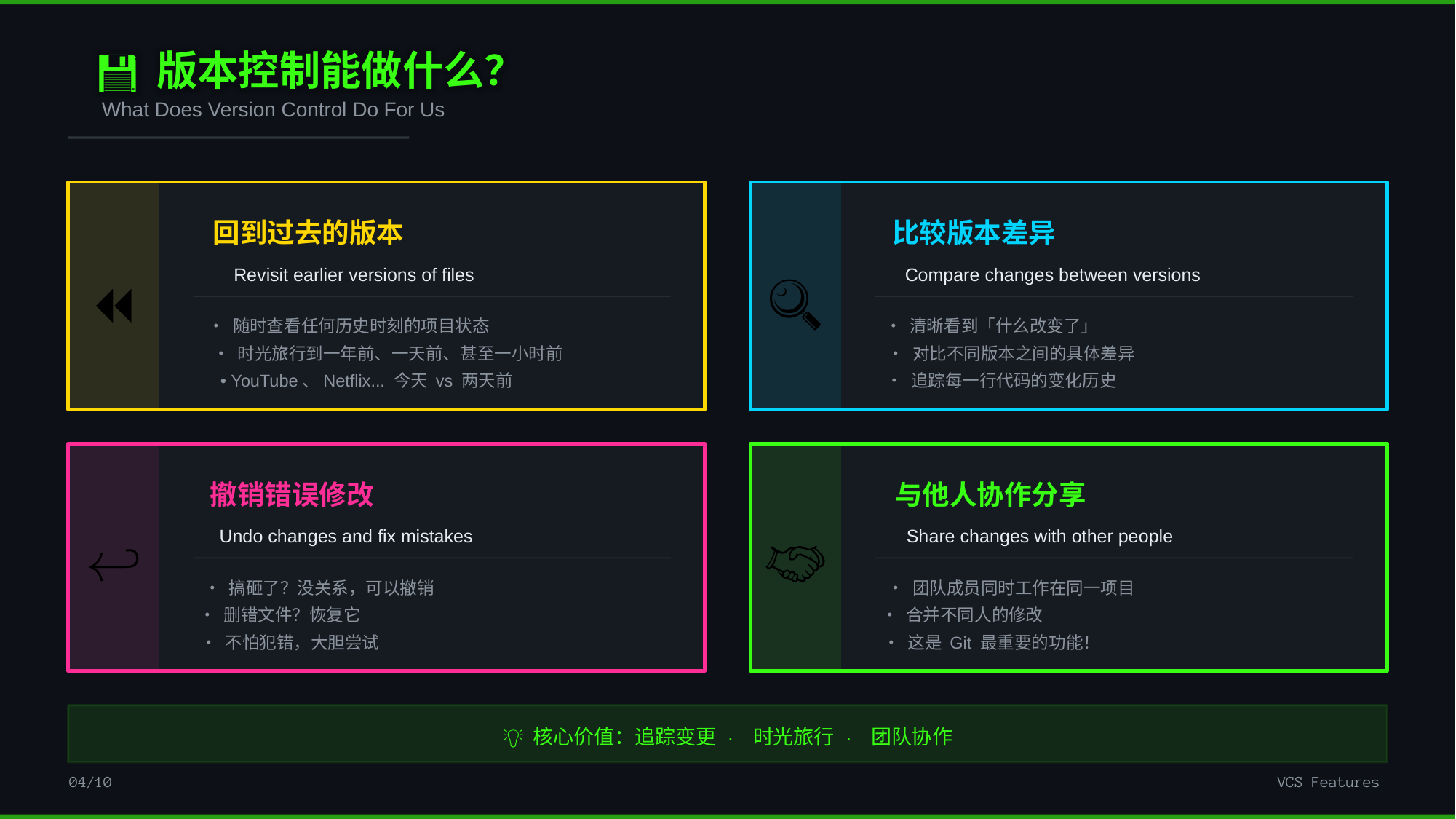

💾 版本控制能做什么？
What Does Version Control Do For Us

回到过去的版本
Revisit earlier versions of files
⏪

• 随时查看任何历史时刻的项目状态
• 时光旅行到一年前、一天前、甚至一小时前
• YouTube、Netflix... 今天 vs 两天前

比较版本差异
Compare changes between versions
🔍

• 清晰看到「什么改变了」
• 对比不同版本之间的具体差异
• 追踪每一行代码的变化历史

撤销错误修改
Undo changes and fix mistakes
↩️

• 搞砸了？没关系，可以撤销
• 删错文件？恢复它
• 不怕犯错，大胆尝试

与他人协作分享
Share changes with other people
🤝

• 团队成员同时工作在同一项目
• 合并不同人的修改
• 这是 Git 最重要的功能！

💡 核心价值：追踪变更 · 时光旅行 · 团队协作
04/10
VCS Features